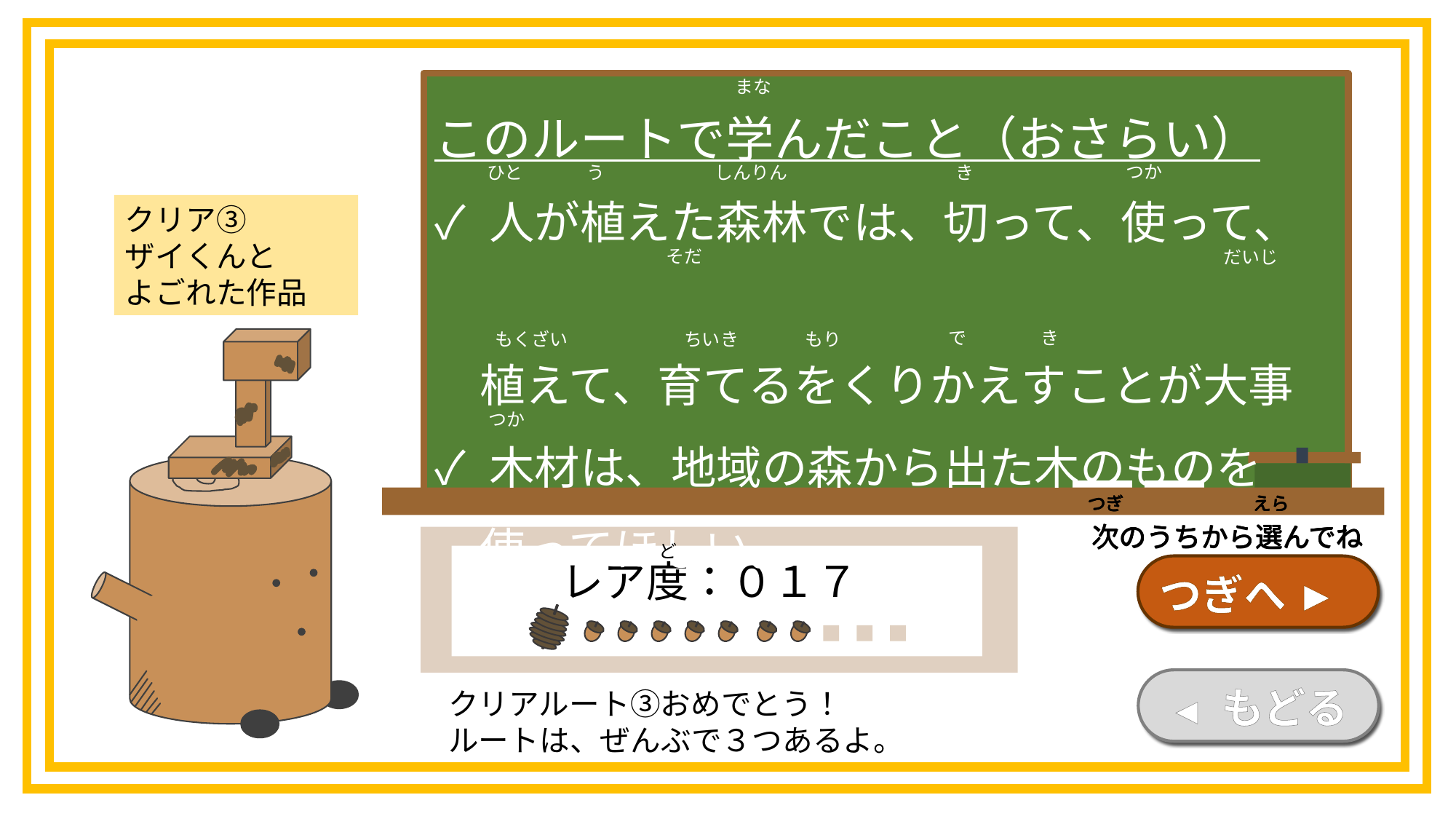

まな

このルートで学んだこと（おさらい）
✓ 人が植えた森林では、切って、使って、
　植えて、育てるをくりかえすことが大事
✓ 木材は、地域の森から出た木のものを
　使ってほしい。
つか
しんりん
き
う
ひと
クリア③
ザイくんと
よごれた作品
そだ
だいじ
き
で
もくざい
もり
ちいき

つか

つぎ
えら
次のうちから選んでね
つぎ
えら
次のうちから選んでね
つぎ
えら
次のうちから選んでね
つぎ
えら
次のうちから選んでね

ど

レア度：０１７

つぎへ ►

◄ もどる
クリアルート③おめでとう！
ルートは、ぜんぶで３つあるよ。